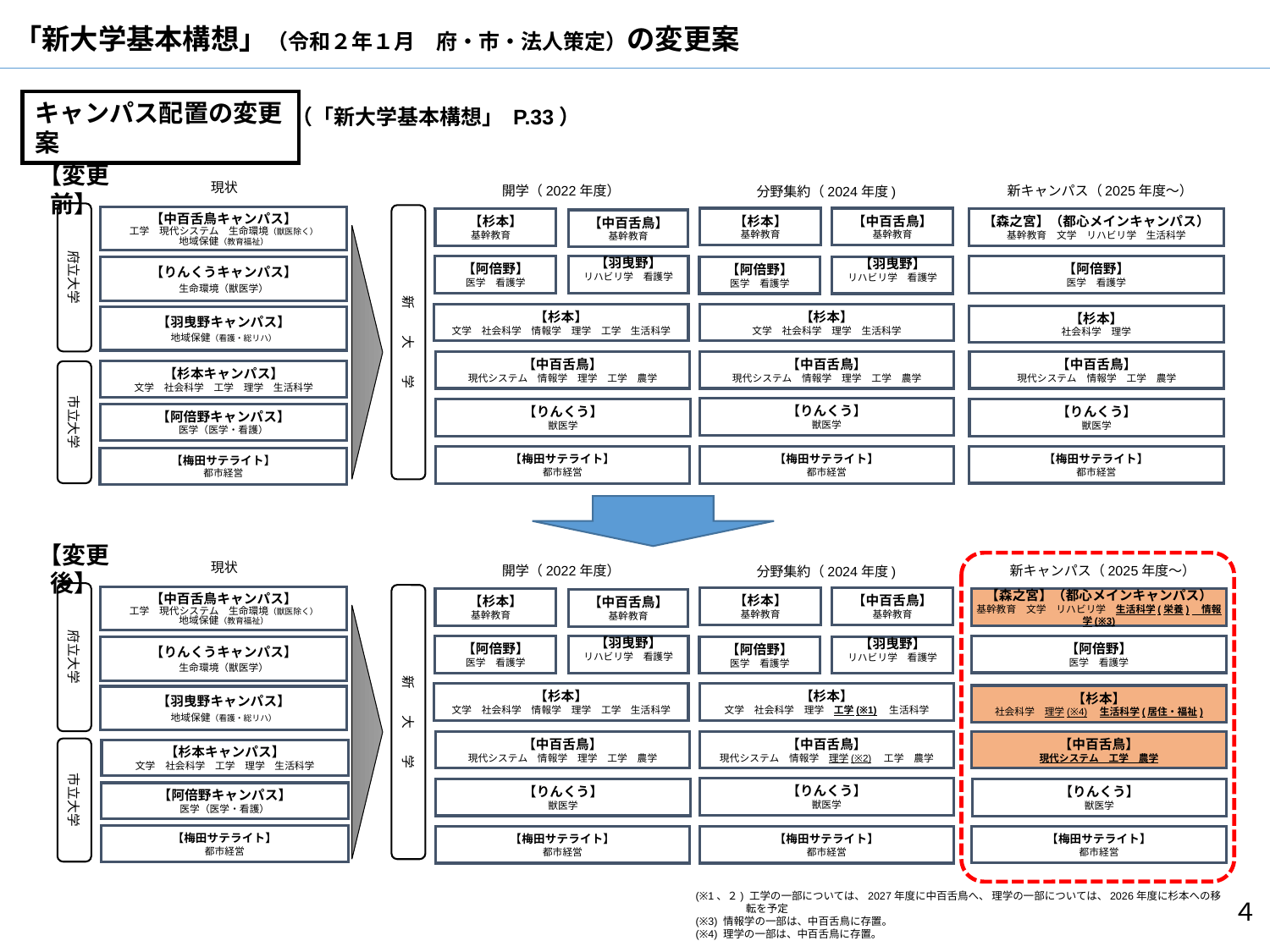

「新大学基本構想」（令和２年１月　府・市・法人策定）の変更案
キャンパス配置の変更案
（「新大学基本構想」 P.33）
【変更前】
現状
新キャンパス（2025年度～）
開学（2022年度）
分野集約（2024年度)
府立大学
新　　大　　学
【中百舌鳥キャンパス】
工学　現代システム　生命環境（獣医除く）
地域保健（教育福祉）
【杉本】
基幹教育
【中百舌鳥】
基幹教育
【杉本】
基幹教育
【森之宮】（都心メインキャンパス）
基幹教育　文学　リハビリ学　生活科学
【中百舌鳥】
基幹教育
【阿倍野】
医学　看護学
【羽曳野】
リハビリ学　看護学
【阿倍野】
医学　看護学
【りんくうキャンパス】

生命環境（獣医学）
【羽曳野】
リハビリ学　看護学
【阿倍野】
医学　看護学
【杉本】
文学　社会科学　情報学　理学　工学　生活科学
【杉本】
文学　社会科学　理学　生活科学
【杉本】
社会科学　理学
【羽曳野キャンパス】

地域保健（看護・総リハ）

【中百舌鳥】
現代システム　情報学　理学　工学　農学
【中百舌鳥】
現代システム　情報学　理学　工学　農学
【中百舌鳥】
現代システム　情報学　工学　農学
市立大学
【杉本キャンパス】
文学　社会科学　工学　理学　生活科学
【りんくう】
獣医学
【りんくう】
獣医学
【りんくう】
獣医学
【阿倍野キャンパス】
医学（医学・看護）
【梅田サテライト】
都市経営
【梅田サテライト】
都市経営
【梅田サテライト】
都市経営
【梅田サテライト】
都市経営

【変更後】

現状
新キャンパス（2025年度～）
開学（2022年度）
分野集約（2024年度)
府立大学
新　　大　　学
【中百舌鳥キャンパス】
工学　現代システム　生命環境（獣医除く）
地域保健（教育福祉）
【杉本】
基幹教育
【中百舌鳥】
基幹教育
【杉本】
基幹教育
【森之宮】（都心メインキャンパス）
基幹教育　文学　リハビリ学　生活科学(栄養)　情報学(※3)
【中百舌鳥】
基幹教育
【阿倍野】
医学　看護学
【羽曳野】
リハビリ学　看護学
【阿倍野】
医学　看護学
【りんくうキャンパス】

生命環境（獣医学）
【羽曳野】
リハビリ学　看護学
【阿倍野】
医学　看護学
【杉本】
文学　社会科学　情報学　理学　工学　生活科学
【杉本】
文学　社会科学　理学　工学(※1)　生活科学
【杉本】
社会科学　理学(※4)　生活科学(居住・福祉)
【羽曳野キャンパス】

地域保健（看護・総リハ）

【中百舌鳥】
現代システム　情報学　理学　工学　農学
【中百舌鳥】
現代システム　情報学　理学(※2)　工学　農学
【中百舌鳥】
現代システム　工学　農学
市立大学
【杉本キャンパス】
文学　社会科学　工学　理学　生活科学
【りんくう】
獣医学
【りんくう】
獣医学
【りんくう】
獣医学
【阿倍野キャンパス】
医学（医学・看護）
【梅田サテライト】
都市経営
【梅田サテライト】
都市経営
【梅田サテライト】
都市経営
【梅田サテライト】
都市経営
(※1、２) 工学の一部については、2027年度に中百舌鳥へ、 理学の一部については、2026年度に杉本への移転を予定
(※3) 情報学の一部は、中百舌鳥に存置。
(※4) 理学の一部は、中百舌鳥に存置。
４